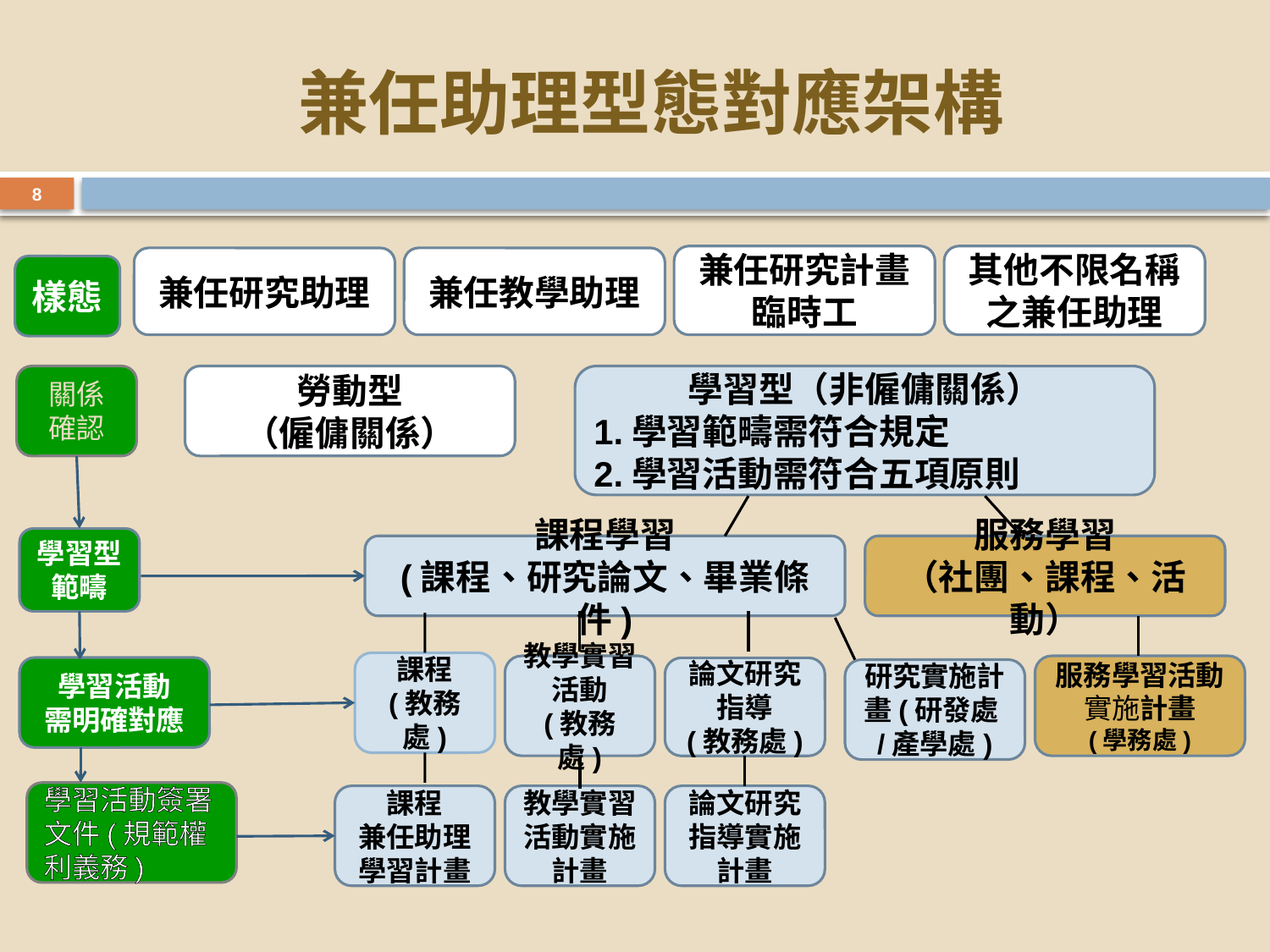

# 兼任助理型態對應架構
8
兼任研究計畫臨時工
其他不限名稱之兼任助理
兼任研究助理
兼任教學助理
樣態
關係
確認
勞動型
（僱傭關係）
學習型（非僱傭關係）
1.學習範疇需符合規定
2.學習活動需符合五項原則
學習型範疇
課程學習
(課程、研究論文、畢業條件)
服務學習
（社團、課程、活動）
課程
(教務處)
教學實習活動
(教務處)
服務學習活動實施計畫
(學務處)
學習活動
需明確對應
論文研究指導
(教務處)
研究實施計畫(研發處/產學處)
學習活動簽署文件(規範權利義務)
課程
兼任助理學習計畫
教學實習活動實施計畫
論文研究
指導實施計畫